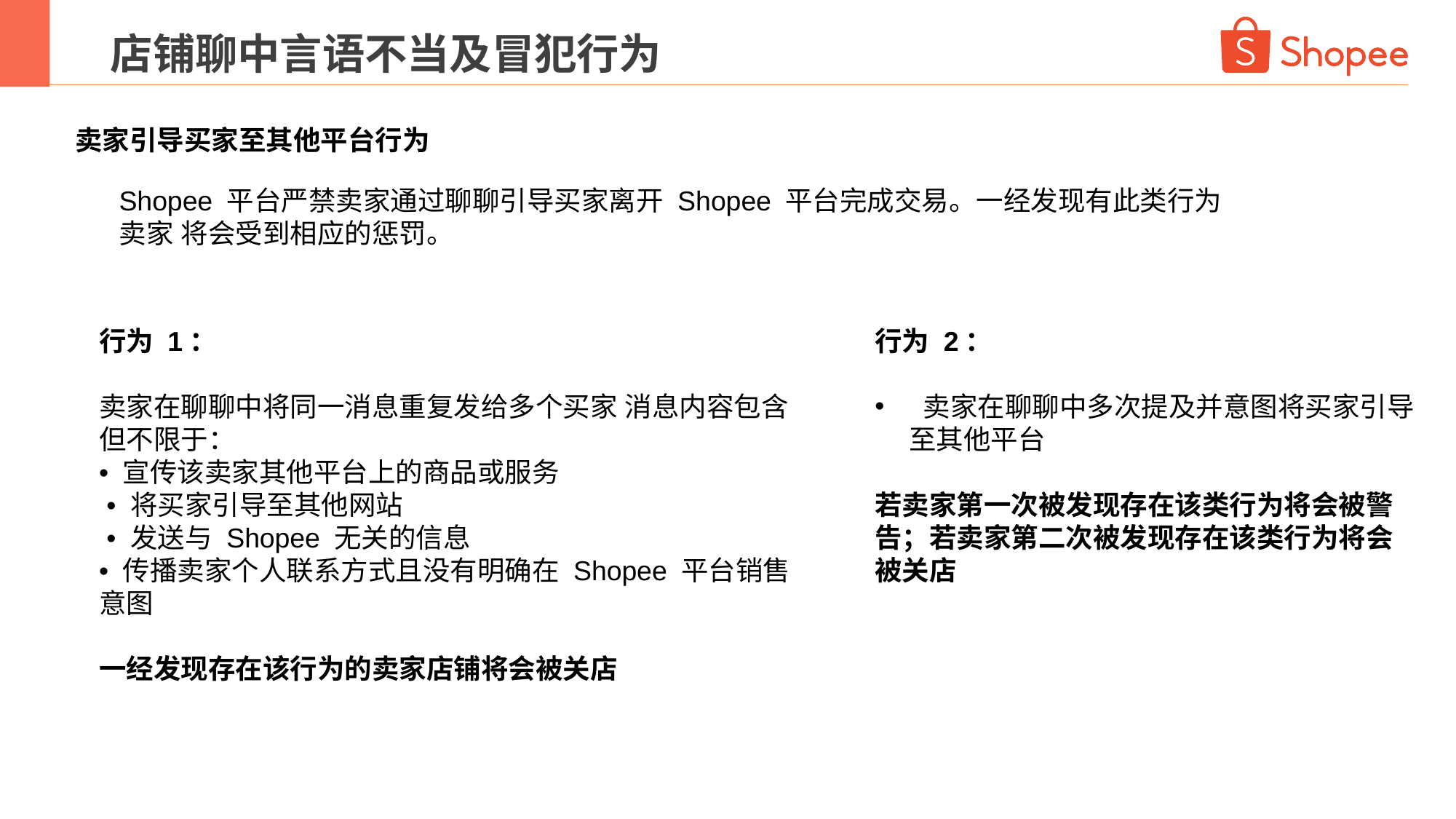

店铺聊中言语不当及冒犯行为
卖家引导买家至其他平台行为
Shopee 平台严禁卖家通过聊聊引导买家离开 Shopee 平台完成交易。一经发现有此类行为卖家 将会受到相应的惩罚。
行为 1：

卖家在聊聊中将同一消息重复发给多个买家 消息内容包含但不限于：
• 宣传该卖家其他平台上的商品或服务
 • 将买家引导至其他网站
 • 发送与 Shopee 无关的信息
• 传播卖家个人联系方式且没有明确在 Shopee 平台销售意图

一经发现存在该行为的卖家店铺将会被关店
行为 2：

 卖家在聊聊中多次提及并意图将买家引导至其他平台

若卖家第一次被发现存在该类行为将会被警告；若卖家第二次被发现存在该类行为将会被关店